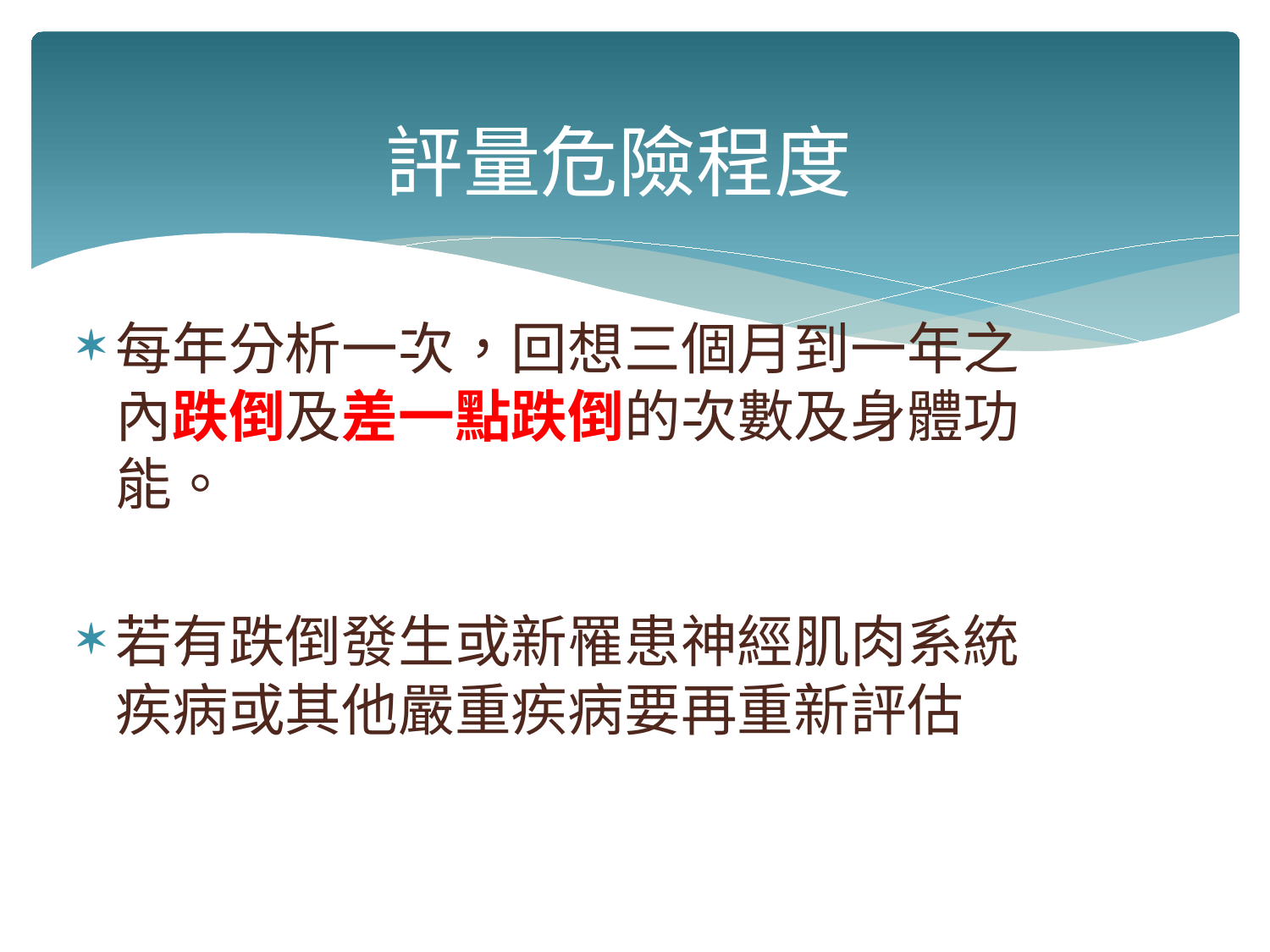

# 評量危險程度
每年分析一次，回想三個月到一年之內跌倒及差一點跌倒的次數及身體功能。

若有跌倒發生或新罹患神經肌肉系統疾病或其他嚴重疾病要再重新評估